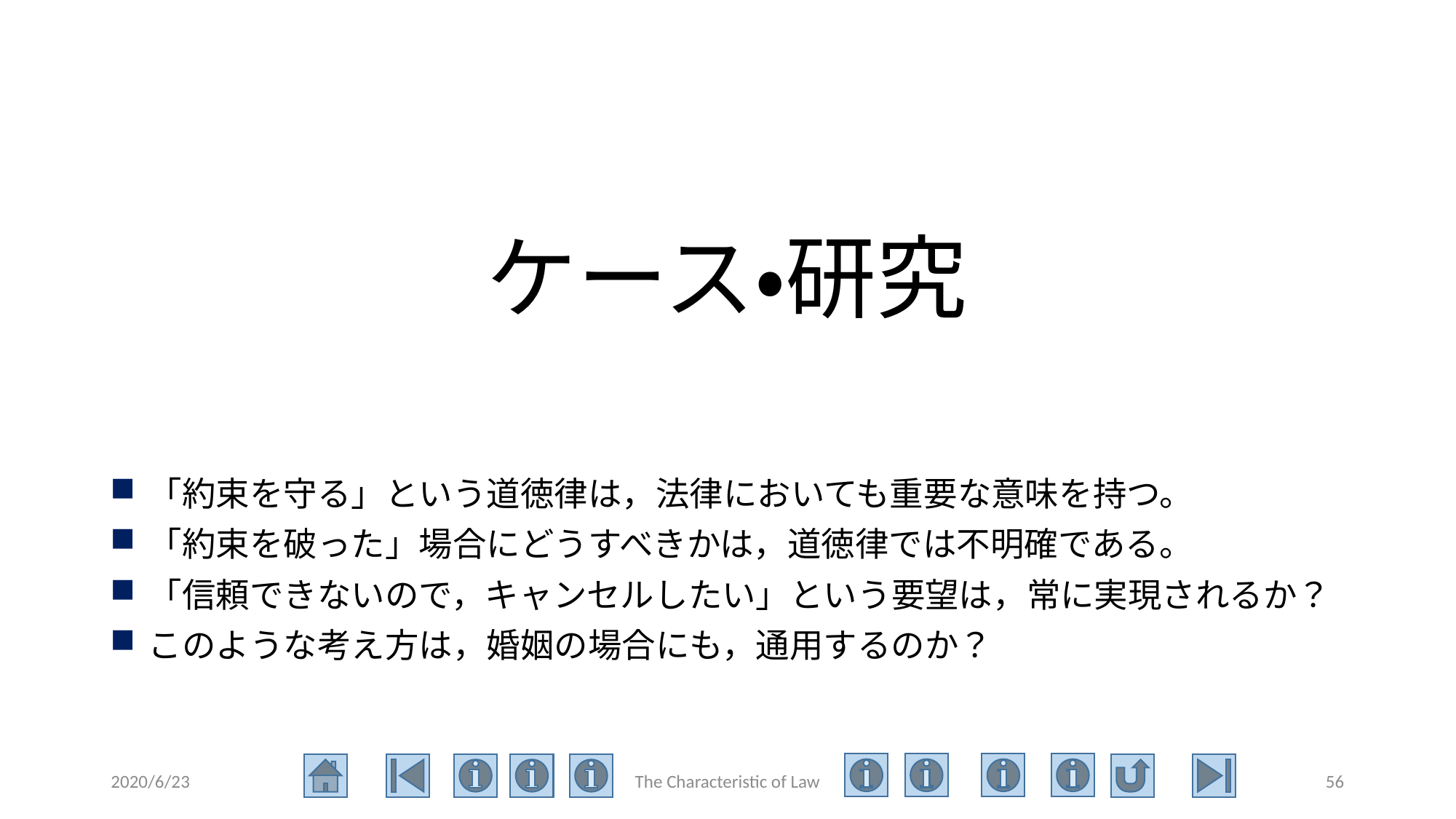

# ケース・研究
「約束を守る」という道徳律は，法律においても重要な意味を持つ。
「約束を破った」場合にどうすべきかは，道徳律では不明確である。
「信頼できないので，キャンセルしたい」という要望は，常に実現されるか？
このような考え方は，婚姻の場合にも，通用するのか？
2020/6/23
The Characteristic of Law
56